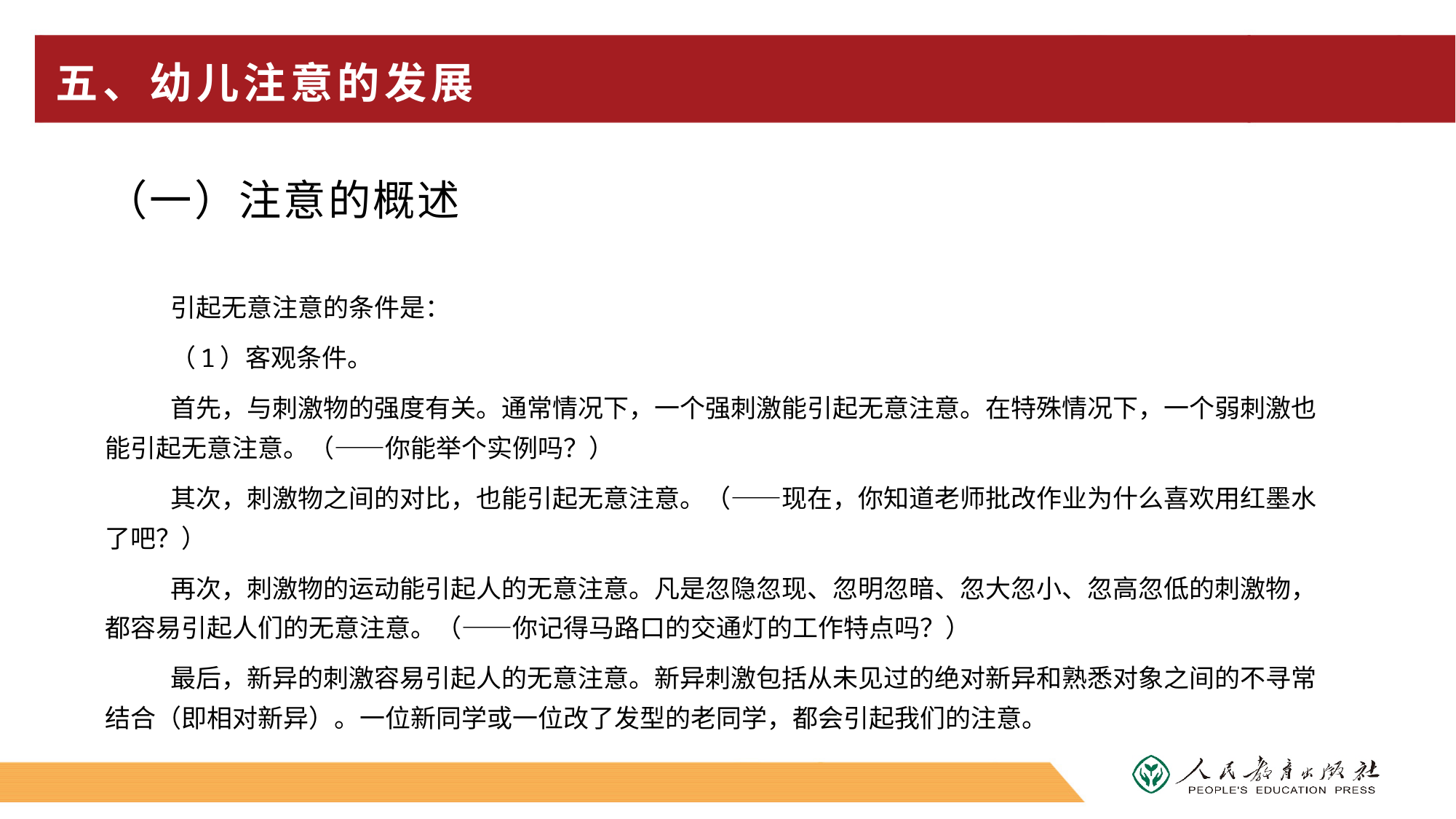

# 五、幼儿注意的发展
（一）注意的概述
引起无意注意的条件是：
（1）客观条件。
首先，与刺激物的强度有关。通常情况下，一个强刺激能引起无意注意。在特殊情况下，一个弱刺激也能引起无意注意。（——你能举个实例吗？）
其次，刺激物之间的对比，也能引起无意注意。（——现在，你知道老师批改作业为什么喜欢用红墨水了吧？）
再次，刺激物的运动能引起人的无意注意。凡是忽隐忽现、忽明忽暗、忽大忽小、忽高忽低的刺激物，都容易引起人们的无意注意。（——你记得马路口的交通灯的工作特点吗？）
最后，新异的刺激容易引起人的无意注意。新异刺激包括从未见过的绝对新异和熟悉对象之间的不寻常结合（即相对新异）。一位新同学或一位改了发型的老同学，都会引起我们的注意。